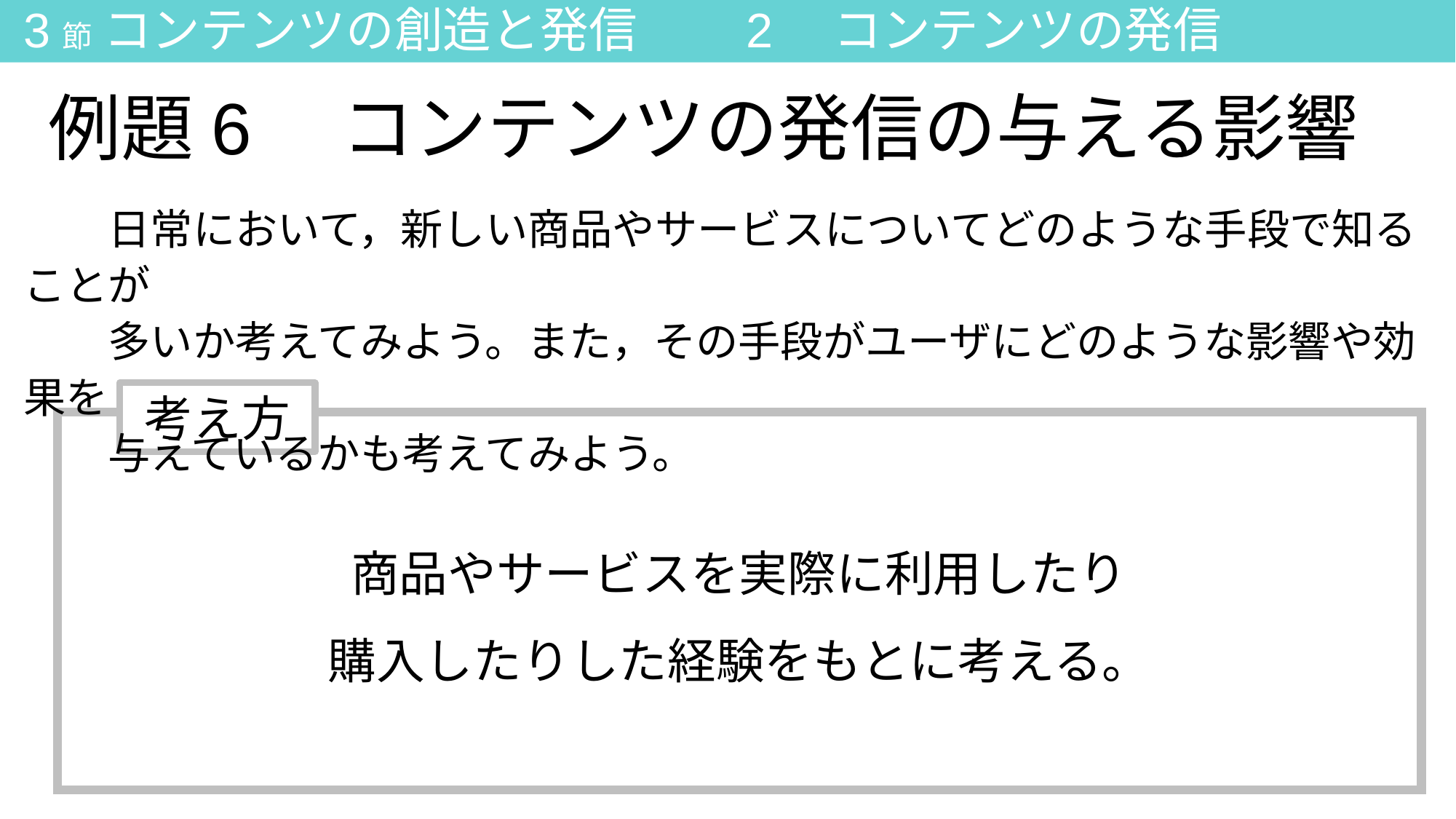

3節 コンテンツの創造と発信　　2　コンテンツの発信
# 例題6　コンテンツの発信の与える影響
　　日常において，新しい商品やサービスについてどのような手段で知ることが
　　多いか考えてみよう。また，その手段がユーザにどのような影響や効果を
　　与えているかも考えてみよう。
考え方
商品やサービスを実際に利用したり
購入したりした経験をもとに考える。